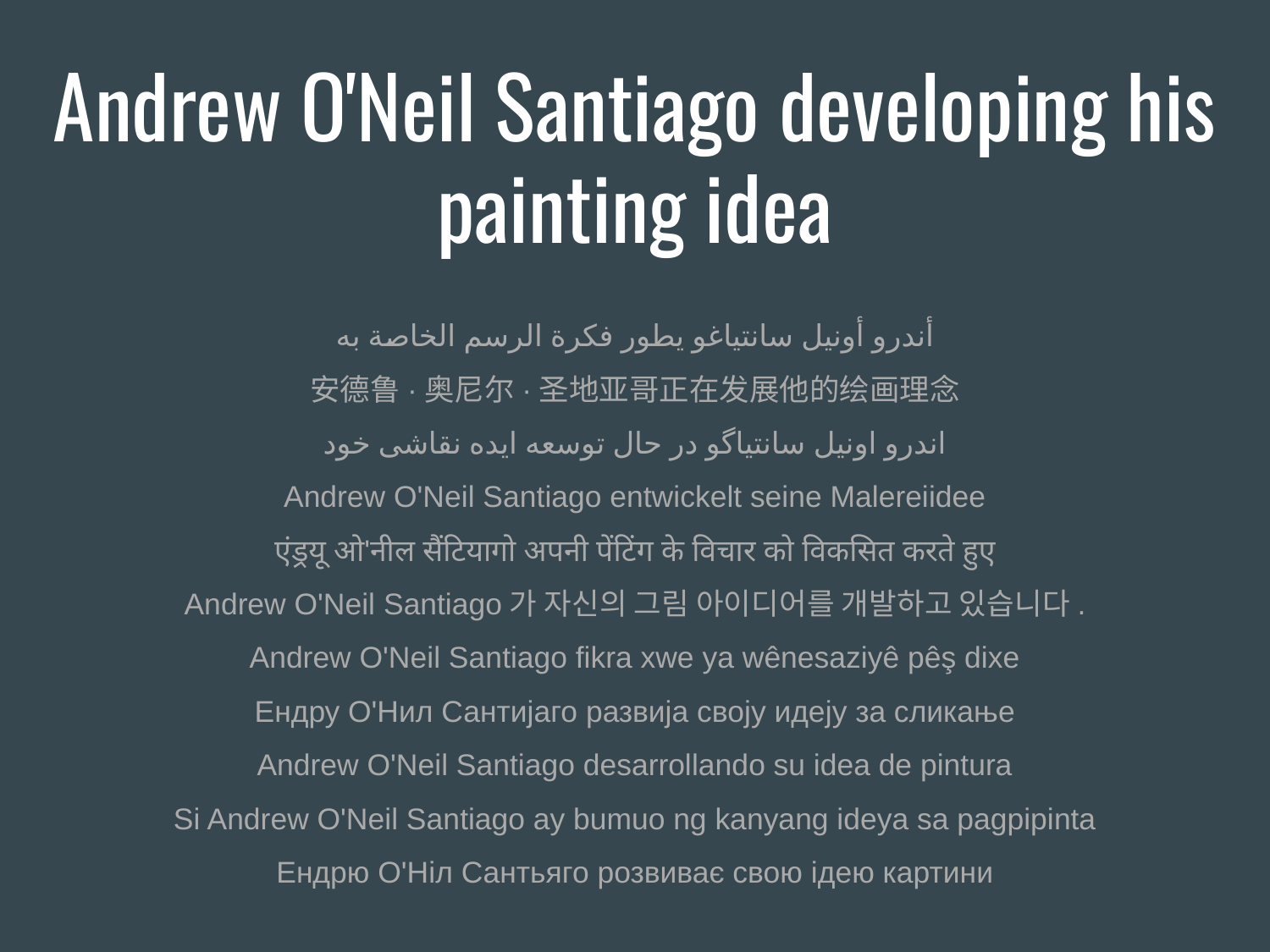

Andrew O'Neil Santiago developing his painting idea
أندرو أونيل سانتياغو يطور فكرة الرسم الخاصة به
安德鲁·奥尼尔·圣地亚哥正在发展他的绘画理念
اندرو اونیل سانتیاگو در حال توسعه ایده نقاشی خود
Andrew O'Neil Santiago entwickelt seine Malereiidee
एंड्रयू ओ'नील सैंटियागो अपनी पेंटिंग के विचार को विकसित करते हुए
Andrew O'Neil Santiago가 자신의 그림 아이디어를 개발하고 있습니다.
Andrew O'Neil Santiago fikra xwe ya wênesaziyê pêş dixe
Ендру О'Нил Сантијаго развија своју идеју за сликање
Andrew O'Neil Santiago desarrollando su idea de pintura
Si Andrew O'Neil Santiago ay bumuo ng kanyang ideya sa pagpipinta
Ендрю О'Ніл Сантьяго розвиває свою ідею картини